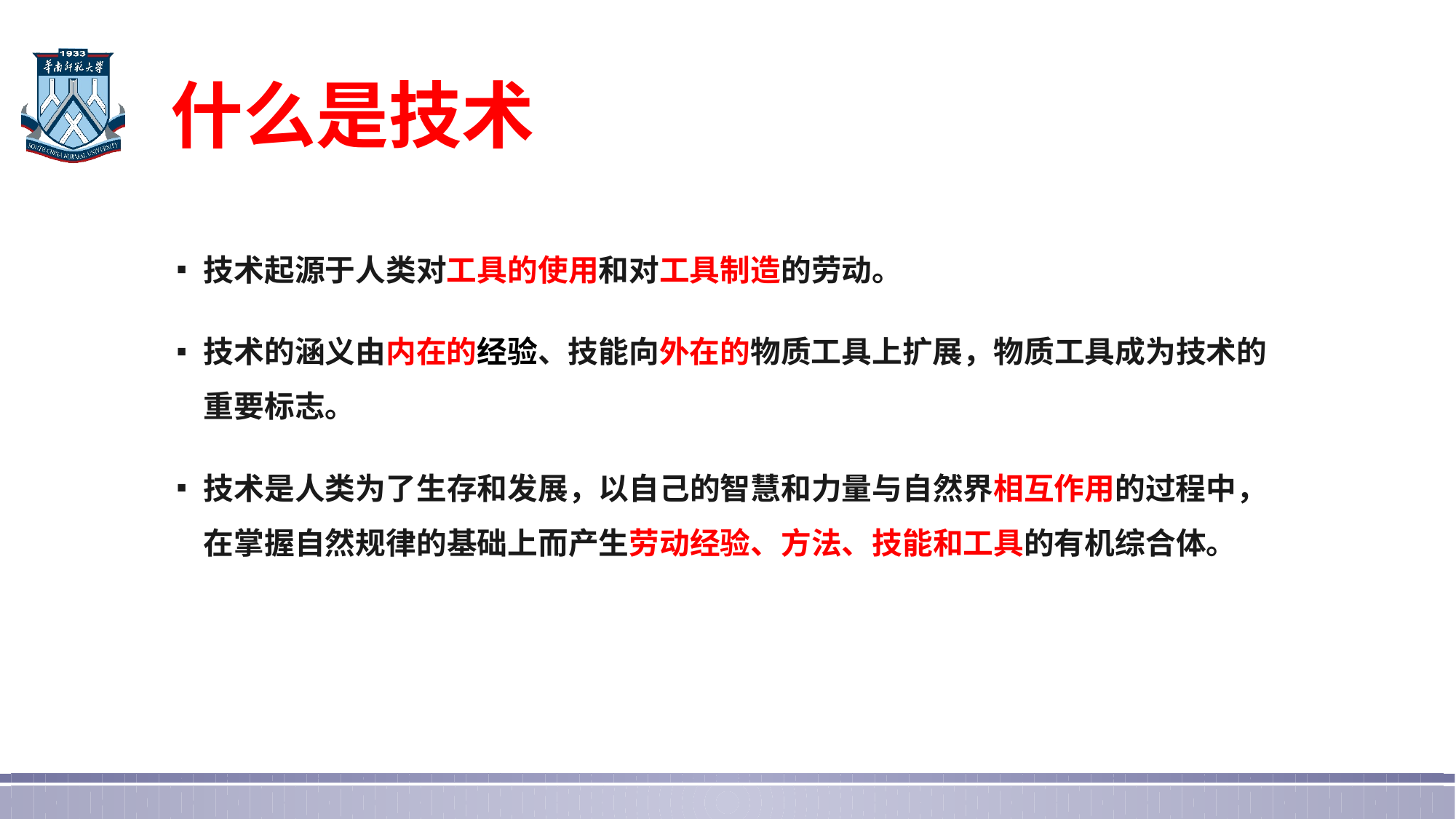

# 什么是技术
技术起源于人类对工具的使用和对工具制造的劳动。
技术的涵义由内在的经验、技能向外在的物质工具上扩展，物质工具成为技术的重要标志。
技术是人类为了生存和发展，以自己的智慧和力量与自然界相互作用的过程中，在掌握自然规律的基础上而产生劳动经验、方法、技能和工具的有机综合体。